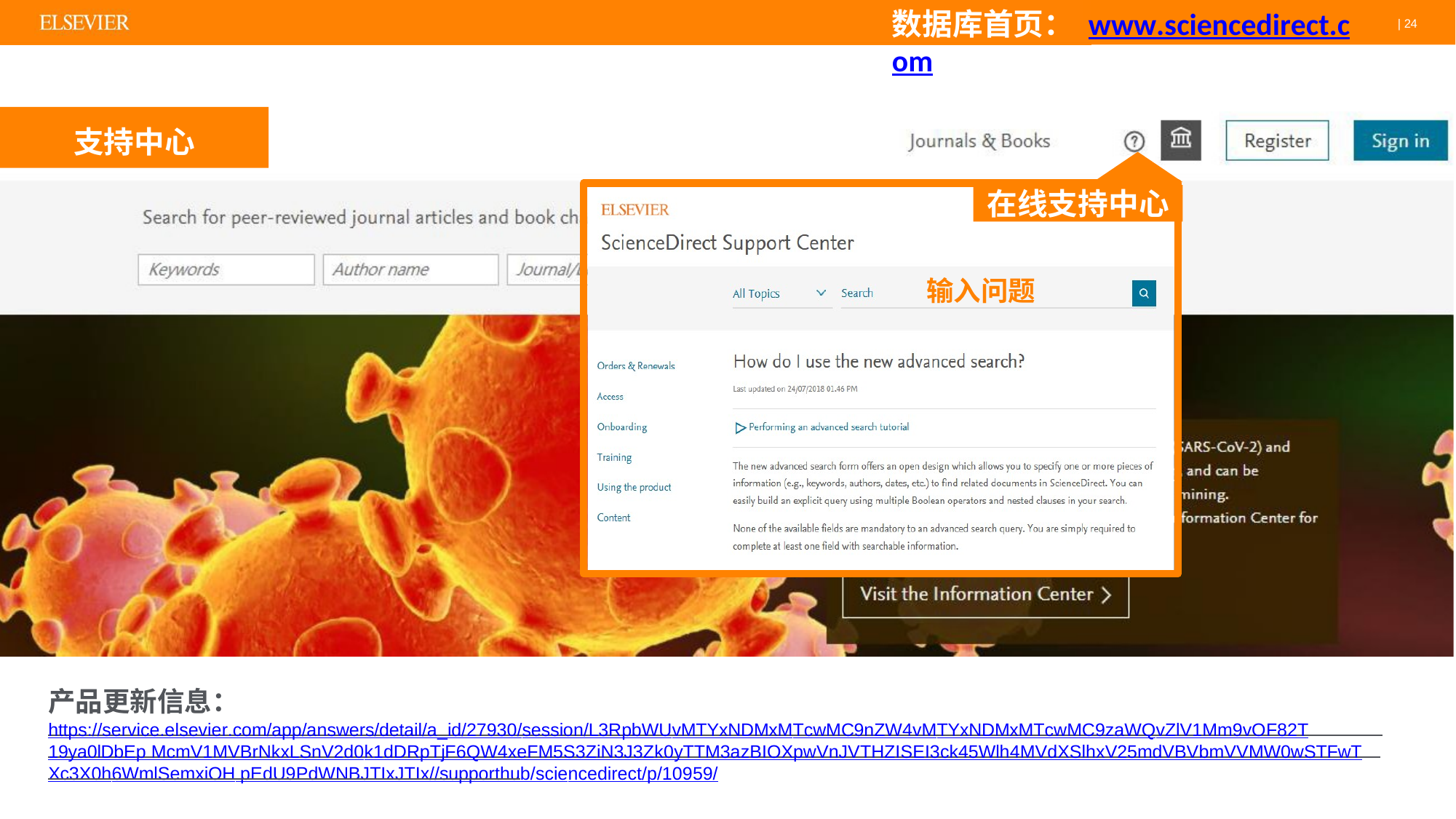

# 数据库首页： www.sciencedirect.com
| 24

支持中心

在线支持中心

输入问题
产品更新信息：
https://service.elsevier.com/app/answers/detail/a_id/27930/session/L3RpbWUvMTYxNDMxMTcwMC9nZW4vMTYxNDMxMTcwMC9zaWQvZlV1Mm9vOF82T19ya0lDbEp McmV1MVBrNkxLSnV2d0k1dDRpTjF6QW4xeFM5S3ZiN3J3Zk0yTTM3azBIOXpwVnJVTHZISEI3ck45Wlh4MVdXSlhxV25mdVBVbmVVMW0wSTFwTXc3X0h6WmlSemxiOH pEdU9PdWNBJTIxJTIx//supporthub/sciencedirect/p/10959/